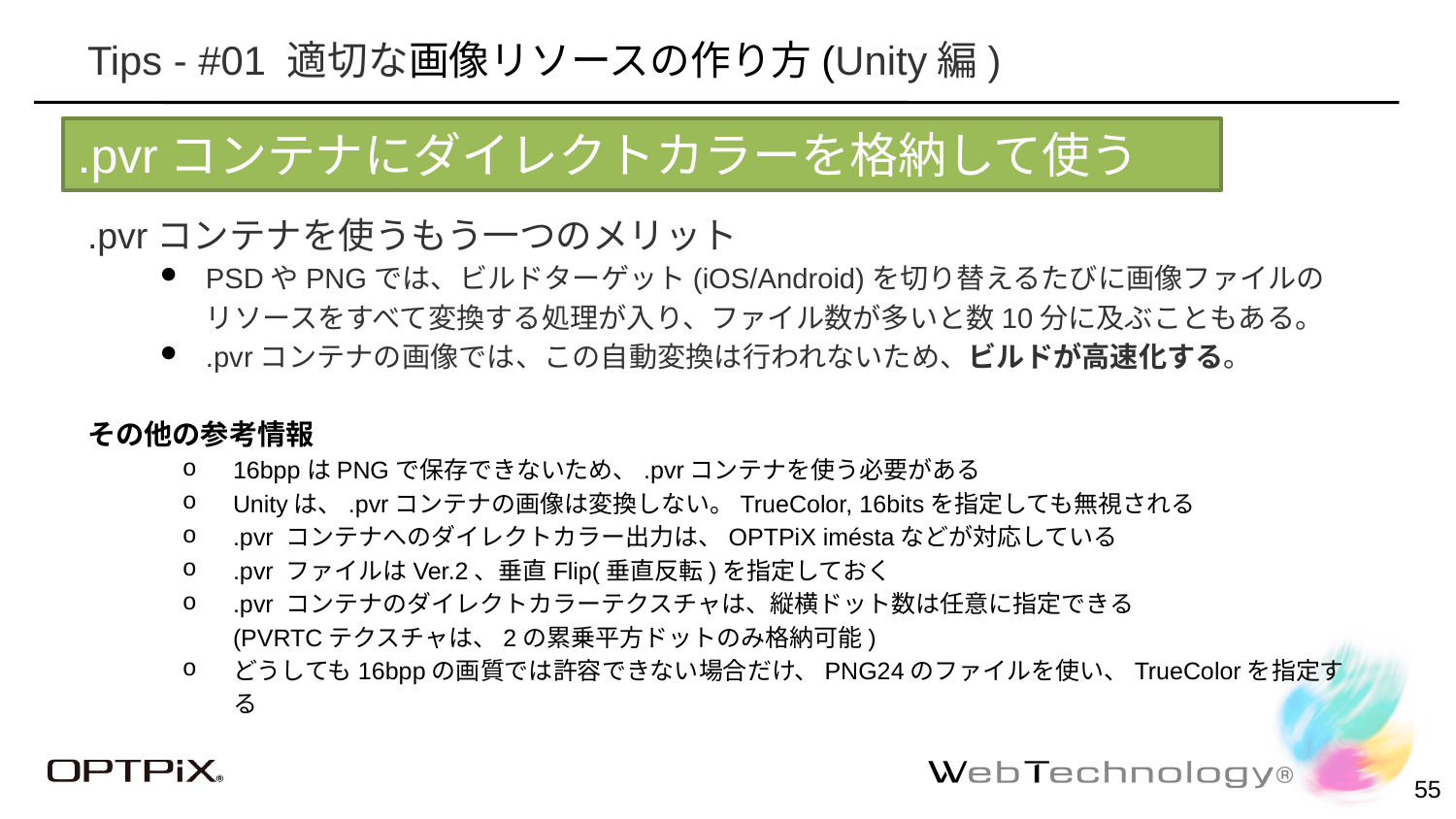

# Tips - #01 適切な画像リソースの作り方(Unity編)
.pvrコンテナにダイレクトカラーを格納して使う
.pvrコンテナを使うもう一つのメリット
PSDやPNGでは、ビルドターゲット(iOS/Android)を切り替えるたびに画像ファイルの
リソースをすべて変換する処理が入り、ファイル数が多いと数10分に及ぶこともある。
.pvrコンテナの画像では、この自動変換は行われないため、ビルドが高速化する。

その他の参考情報
16bppはPNGで保存できないため、.pvrコンテナを使う必要がある
Unityは、.pvrコンテナの画像は変換しない。TrueColor, 16bitsを指定しても無視される
.pvr コンテナへのダイレクトカラー出力は、OPTPiX iméstaなどが対応している
.pvr ファイルはVer.2、垂直Flip(垂直反転)を指定しておく
.pvr コンテナのダイレクトカラーテクスチャは、縦横ドット数は任意に指定できる
(PVRTCテクスチャは、2の累乗平方ドットのみ格納可能)
どうしても16bppの画質では許容できない場合だけ、PNG24のファイルを使い、TrueColorを指定する

55